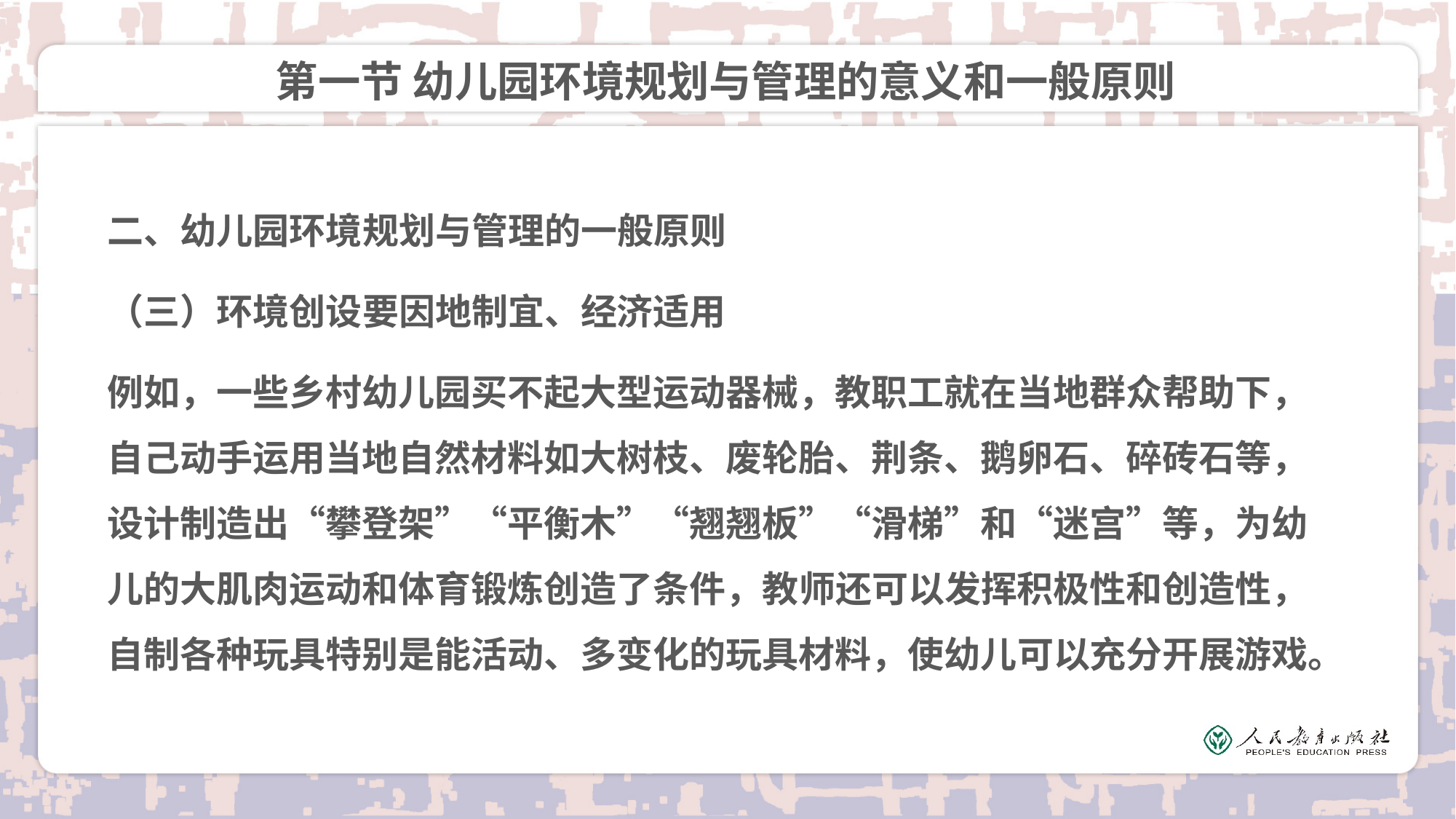

# 第一节 幼儿园环境规划与管理的意义和一般原则
二、幼儿园环境规划与管理的一般原则
（三）环境创设要因地制宜、经济适用
例如，一些乡村幼儿园买不起大型运动器械，教职工就在当地群众帮助下，自己动手运用当地自然材料如大树枝、废轮胎、荆条、鹅卵石、碎砖石等，设计制造出“攀登架”“平衡木”“翘翘板”“滑梯”和“迷宫”等，为幼儿的大肌肉运动和体育锻炼创造了条件，教师还可以发挥积极性和创造性，自制各种玩具特别是能活动、多变化的玩具材料，使幼儿可以充分开展游戏。